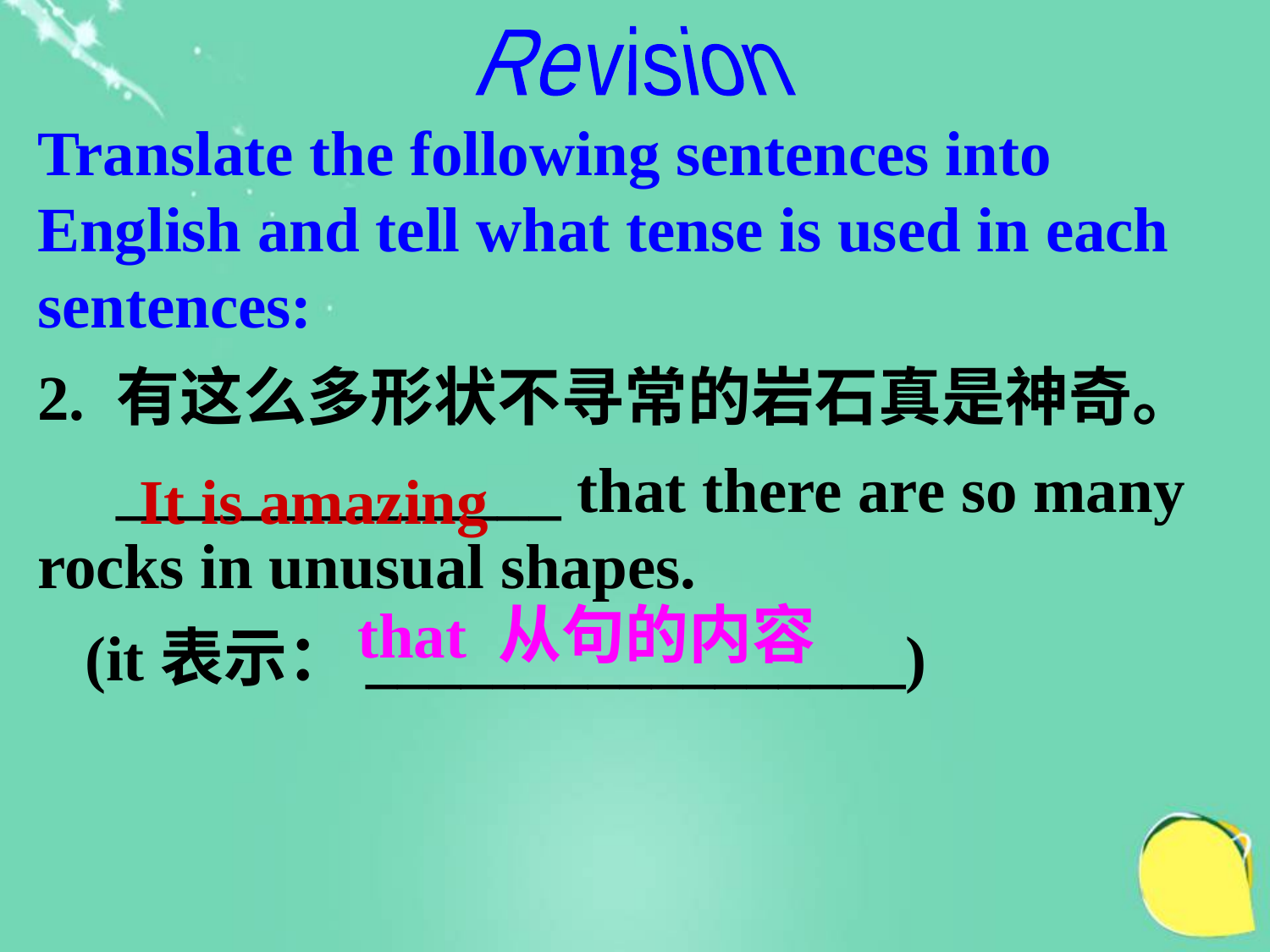

Revision
Translate the following sentences into English and tell what tense is used in each sentences:
2. 有这么多形状不寻常的岩石真是神奇。
     ______________ that there are so many rocks in unusual shapes.
   (it表示：_________________)
It is amazing
that 从句的内容